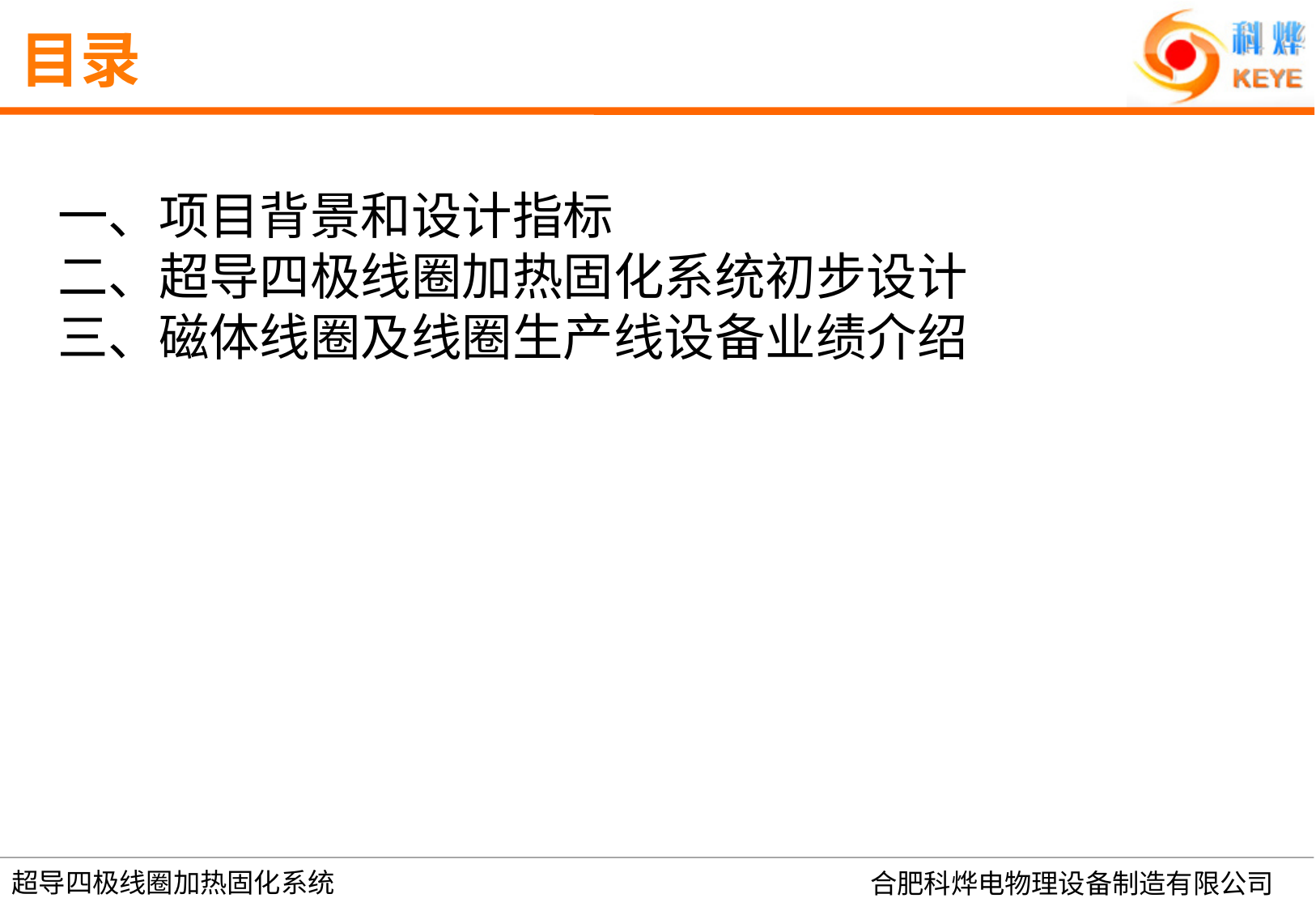

目录
一、项目背景和设计指标
二、超导四极线圈加热固化系统初步设计
三、磁体线圈及线圈生产线设备业绩介绍